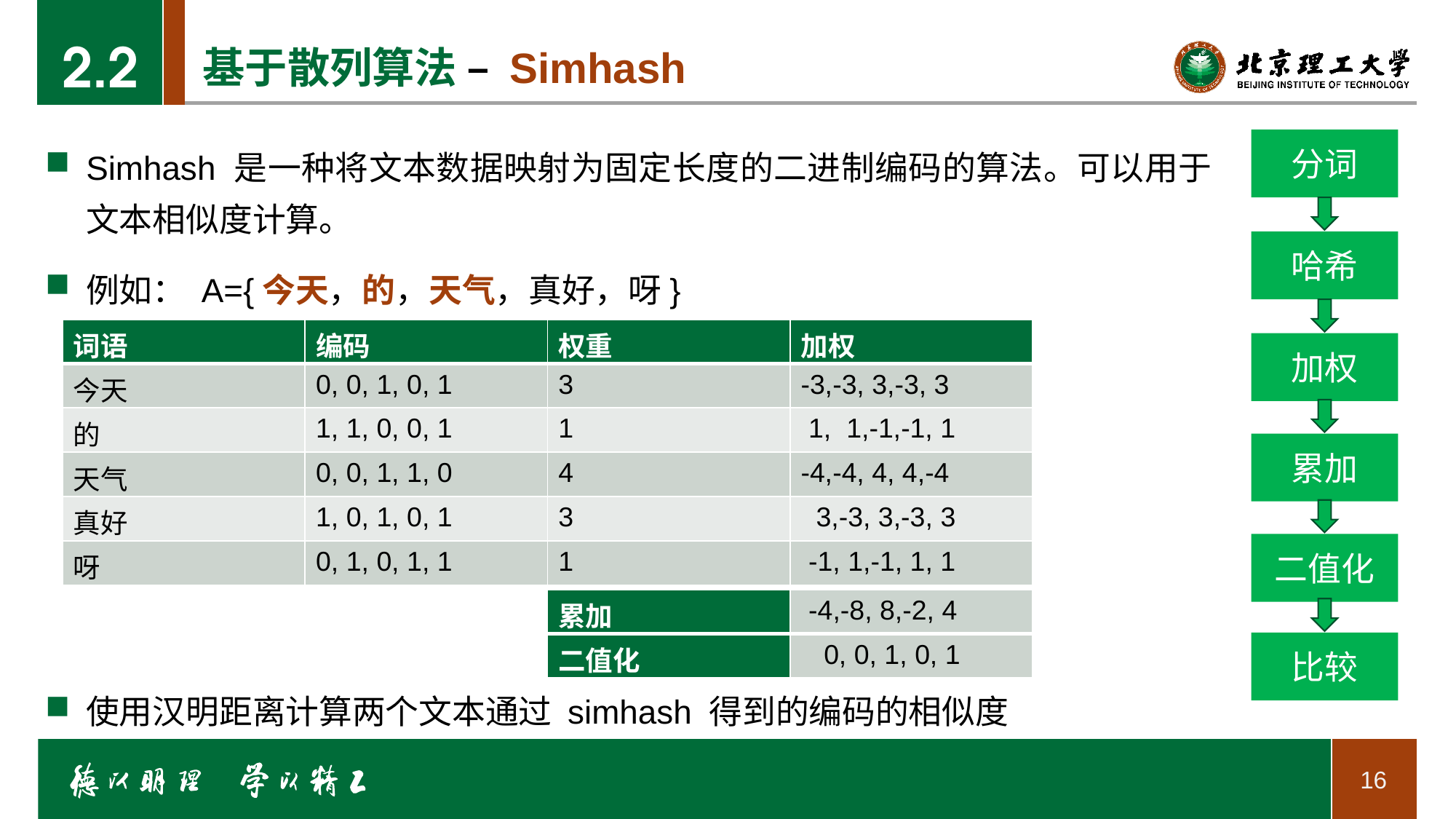

2.2
# 基于散列算法 – Simhash
Simhash 是一种将文本数据映射为固定长度的二进制编码的算法。可以用于文本相似度计算。
例如： A={今天，的，天气，真好，呀}

使用汉明距离计算两个文本通过 simhash 得到的编码的相似度
分词

哈希

加权

累加

二值化

比较
| 词语 | 编码 | 权重 | 加权 |
| --- | --- | --- | --- |
| 今天 | 0, 0, 1, 0, 1 | 3 | -3,-3, 3,-3, 3 |
| 的 | 1, 1, 0, 0, 1 | 1 | 1, 1,-1,-1, 1 |
| 天气 | 0, 0, 1, 1, 0 | 4 | -4,-4, 4, 4,-4 |
| 真好 | 1, 0, 1, 0, 1 | 3 | 3,-3, 3,-3, 3 |
| 呀 | 0, 1, 0, 1, 1 | 1 | -1, 1,-1, 1, 1 |
| 累加 | -4,-8, 8,-2, 4 |
| --- | --- |
| 二值化 | 0, 0, 1, 0, 1 |